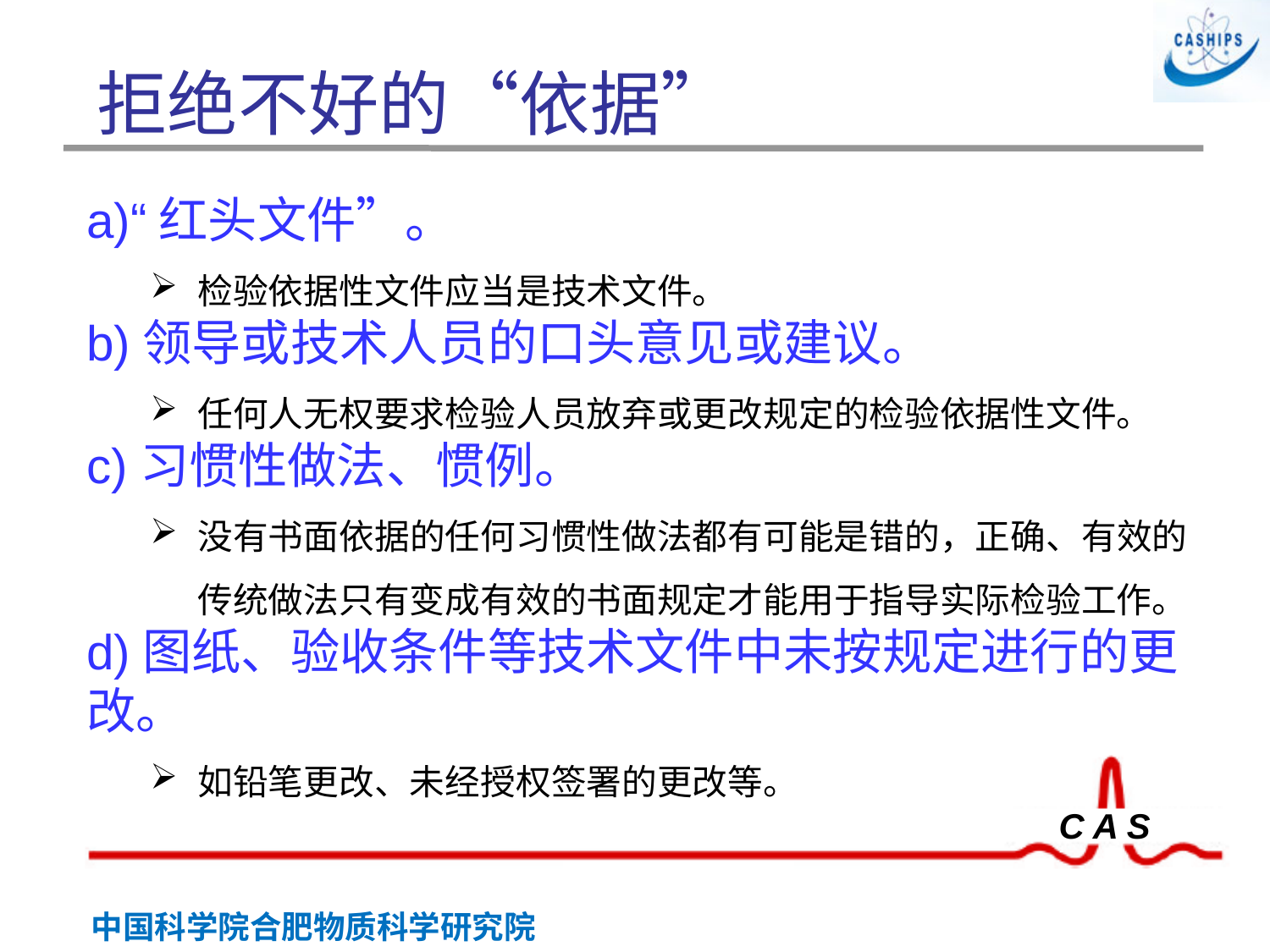

拒绝不好的“依据”
a)“红头文件”。
检验依据性文件应当是技术文件。
b)领导或技术人员的口头意见或建议。
任何人无权要求检验人员放弃或更改规定的检验依据性文件。
c)习惯性做法、惯例。
没有书面依据的任何习惯性做法都有可能是错的，正确、有效的传统做法只有变成有效的书面规定才能用于指导实际检验工作。
d)图纸、验收条件等技术文件中未按规定进行的更改。
如铅笔更改、未经授权签署的更改等。